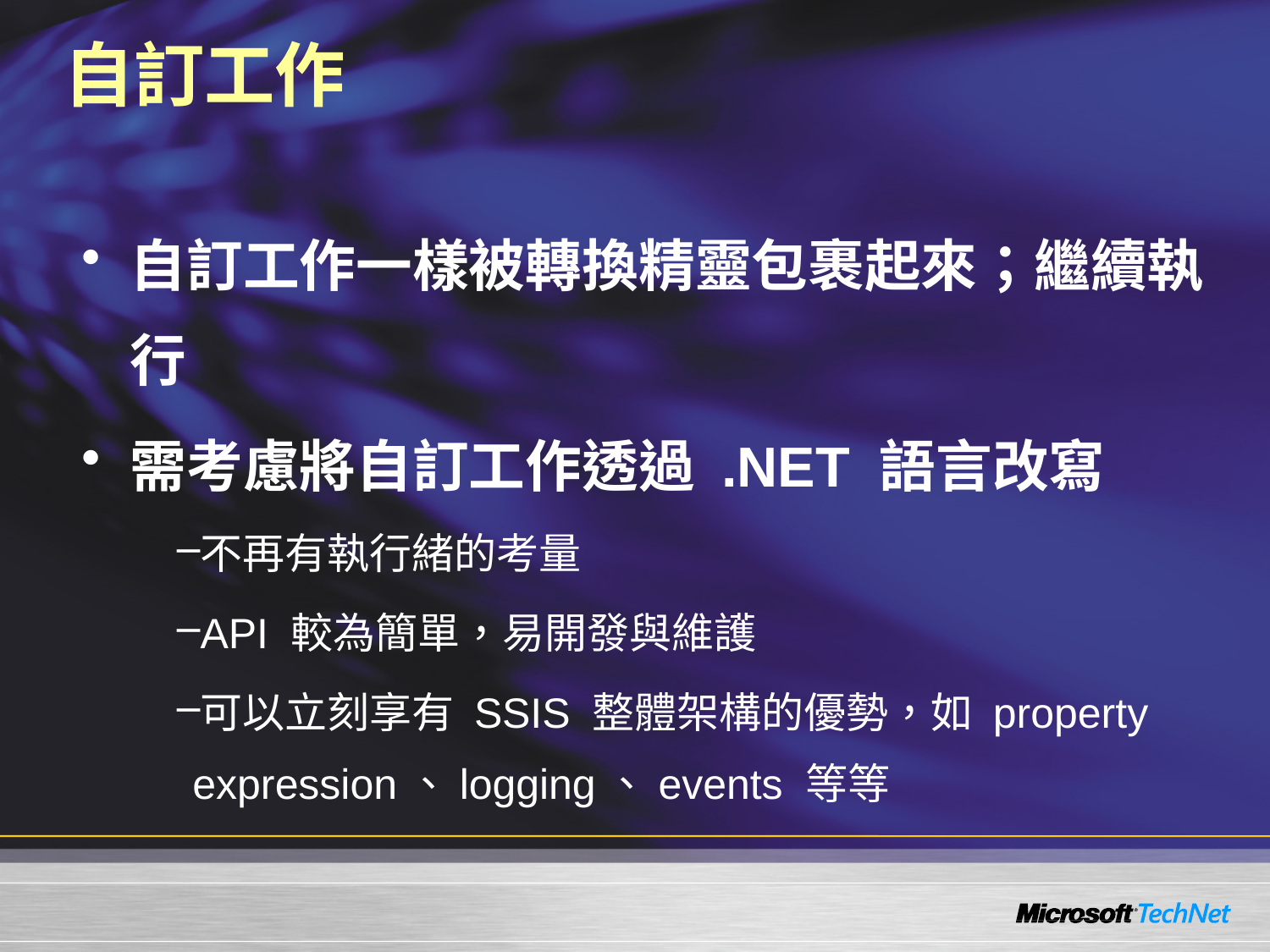

# 自訂工作
自訂工作一樣被轉換精靈包裹起來；繼續執行
需考慮將自訂工作透過 .NET 語言改寫
不再有執行緒的考量
API 較為簡單，易開發與維護
可以立刻享有 SSIS 整體架構的優勢，如 property expression、logging、events 等等